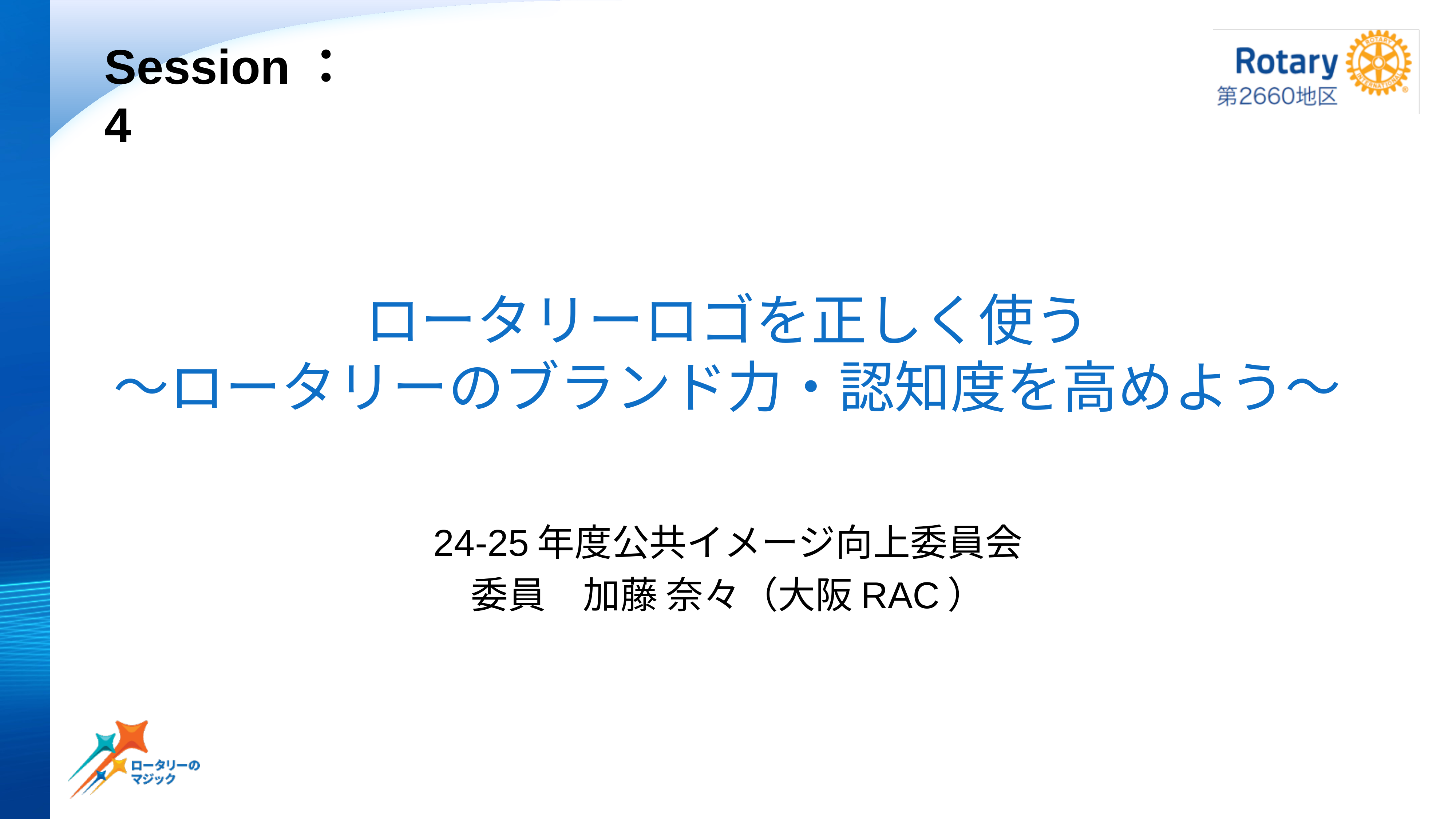

Session：4
# ロータリーロゴを正しく使う ～ロータリーのブランド力・認知度を高めよう～

24-25年度公共イメージ向上委員会
委員　加藤 奈々（大阪RAC）